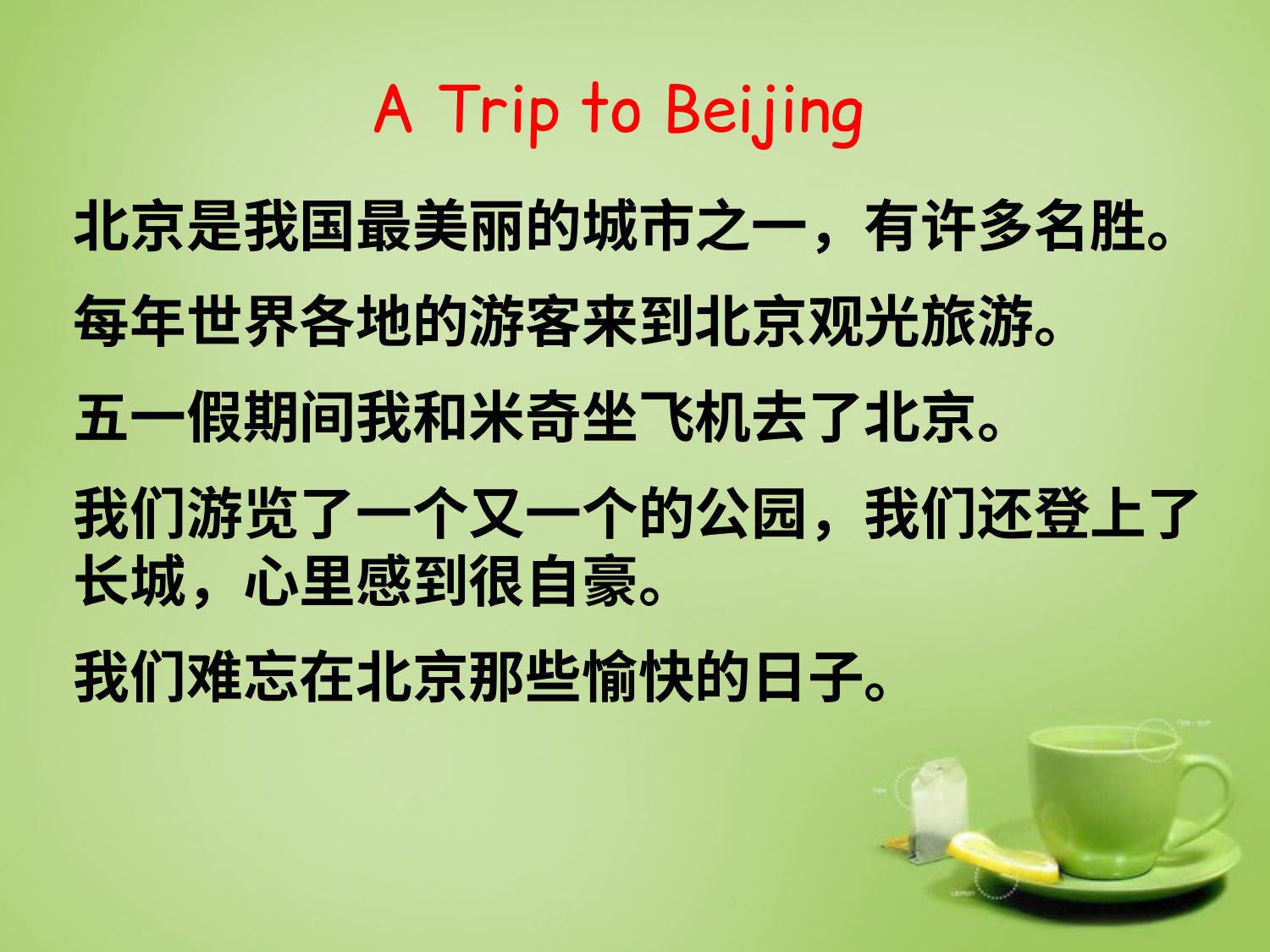

A Trip to Beijing
北京是我国最美丽的城市之一，有许多名胜。
每年世界各地的游客来到北京观光旅游。
五一假期间我和米奇坐飞机去了北京。
我们游览了一个又一个的公园，我们还登上了长城，心里感到很自豪。
我们难忘在北京那些愉快的日子。